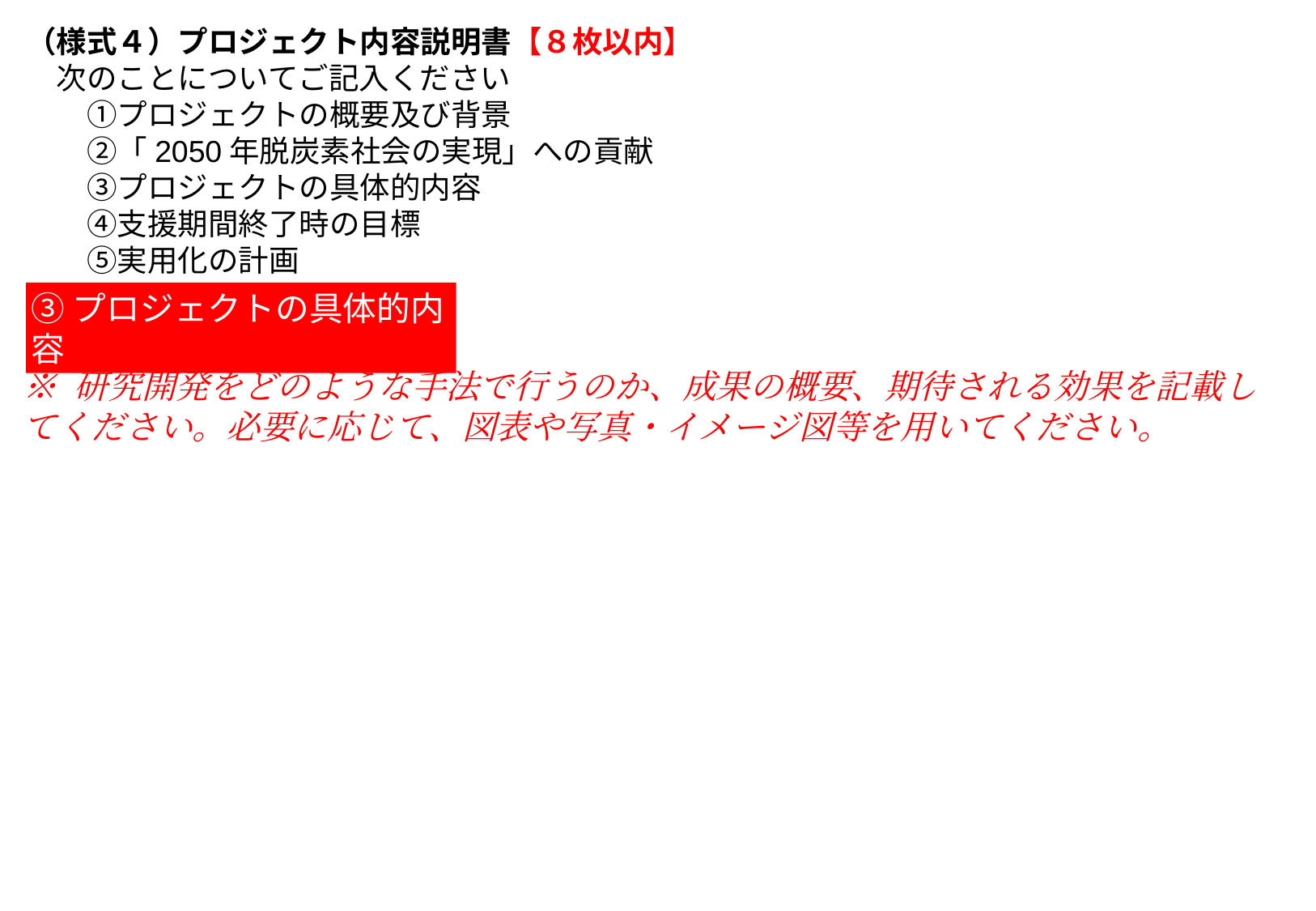

# （様式４）プロジェクト内容説明書【８枚以内】 　次のことについてご記入ください 　　①プロジェクトの概要及び背景 　　②「2050年脱炭素社会の実現」への貢献 　　③プロジェクトの具体的内容 　　④支援期間終了時の目標 　　⑤実用化の計画
③プロジェクトの具体的内容
※ 研究開発をどのような手法で行うのか、成果の概要、期待される効果を記載してください。必要に応じて、図表や写真・イメージ図等を用いてください。